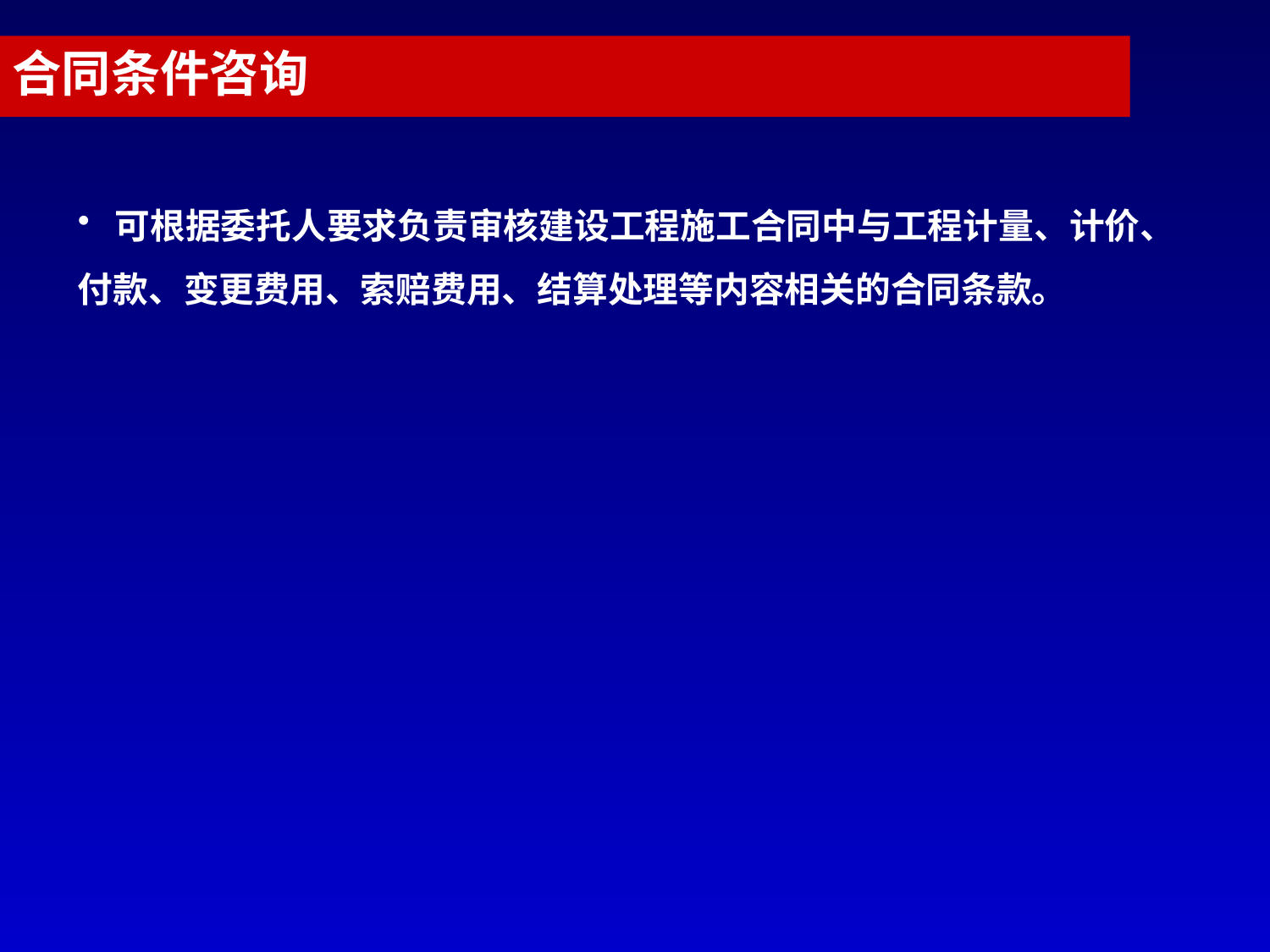

合同条件咨询
  可根据委托人要求负责审核建设工程施工合同中与工程计量、计价、付款、变更费用、索赔费用、结算处理等内容相关的合同条款。
71